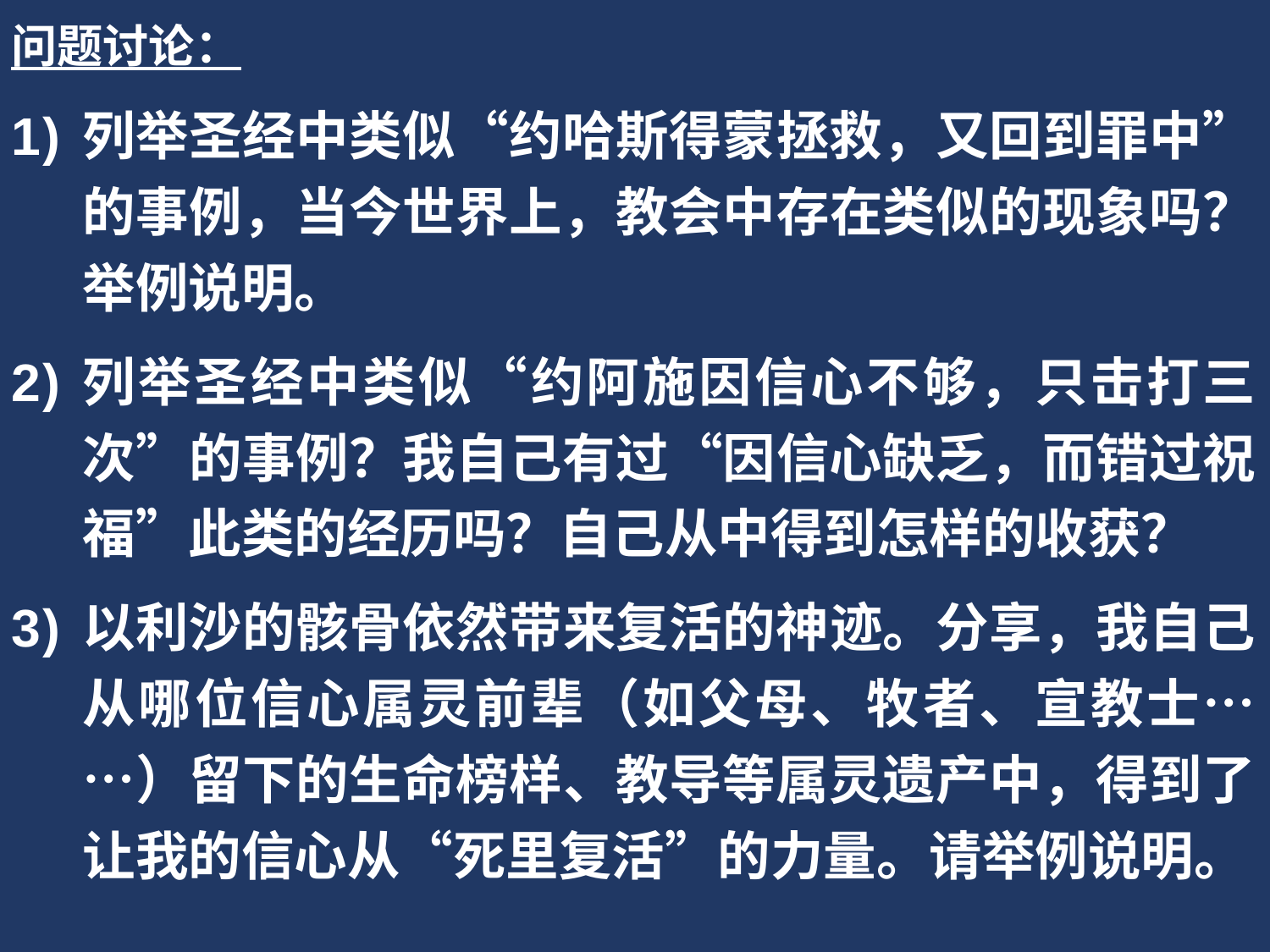

问题讨论：
列举圣经中类似“约哈斯得蒙拯救，又回到罪中”的事例，当今世界上，教会中存在类似的现象吗？举例说明。
列举圣经中类似“约阿施因信心不够，只击打三次”的事例？我自己有过“因信心缺乏，而错过祝福”此类的经历吗？自己从中得到怎样的收获？
以利沙的骸骨依然带来复活的神迹。分享，我自己从哪位信心属灵前辈（如父母、牧者、宣教士……）留下的生命榜样、教导等属灵遗产中，得到了让我的信心从“死里复活”的力量。请举例说明。